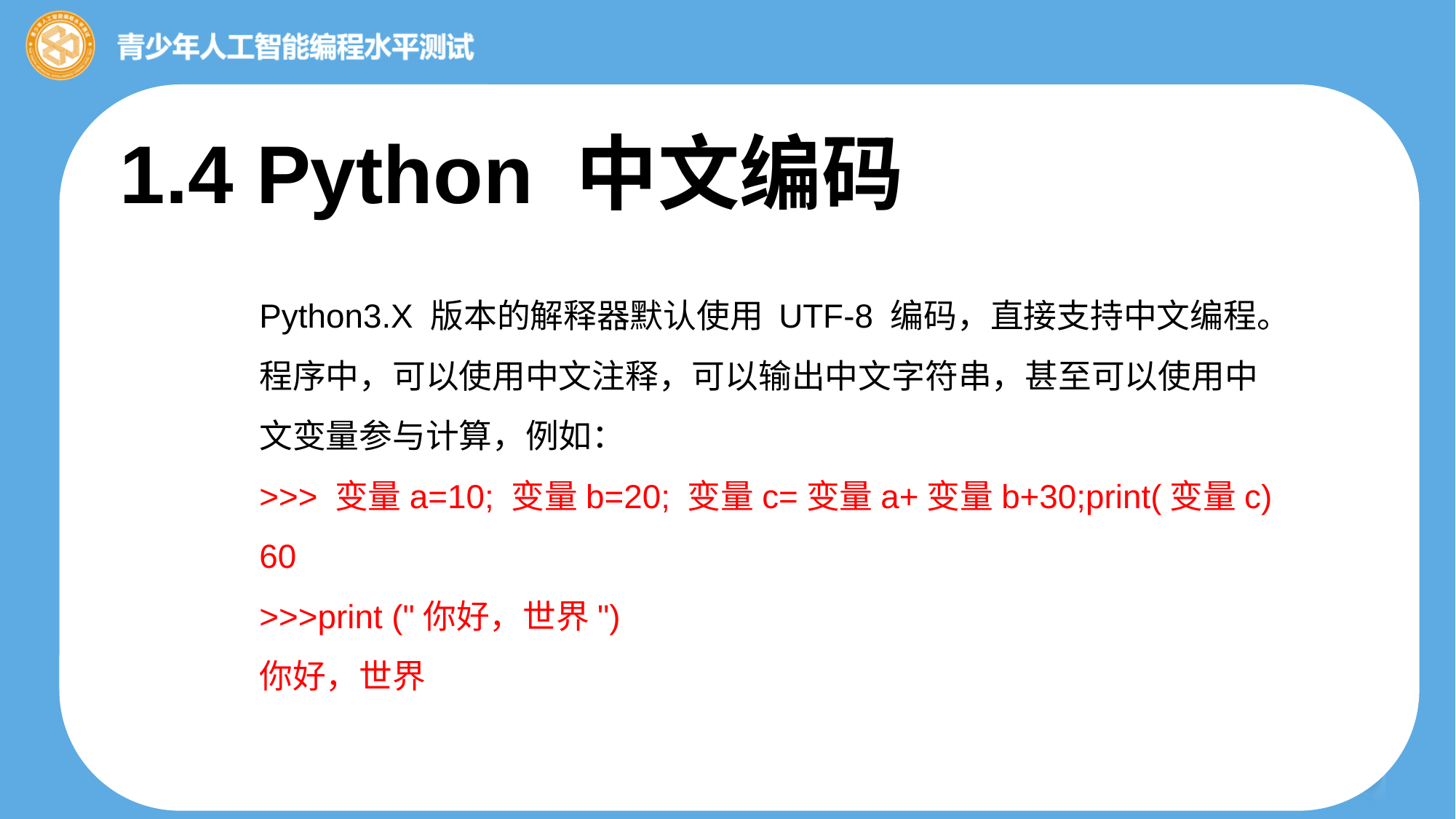

1.4 Python 中文编码
Python3.X 版本的解释器默认使用 UTF-8 编码，直接支持中文编程。程序中，可以使用中文注释，可以输出中文字符串，甚至可以使用中文变量参与计算，例如：
>>> 变量a=10; 变量b=20; 变量c=变量a+变量b+30;print(变量c)
60
>>>print ("你好，世界")
你好，世界